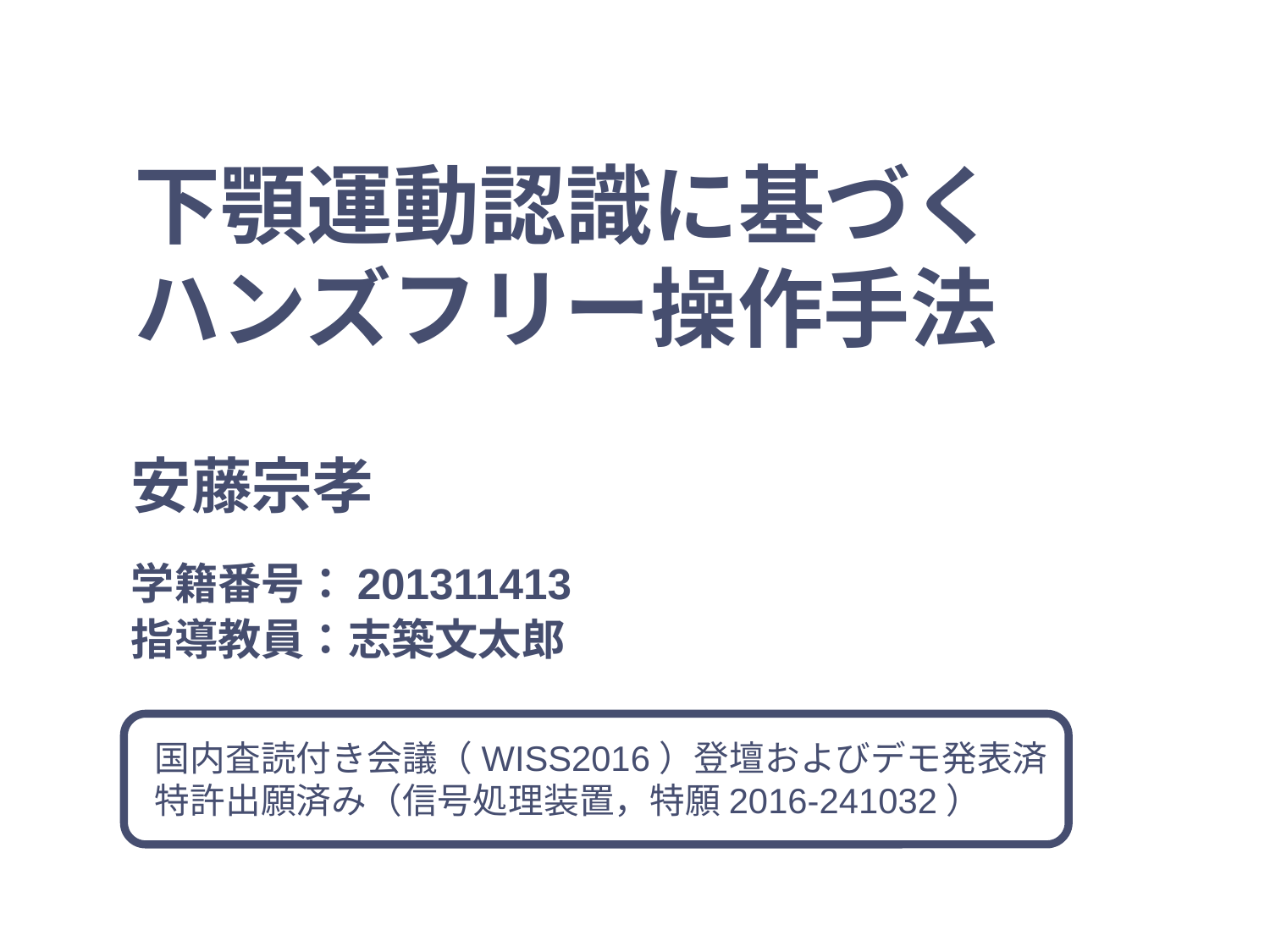

# 下顎運動認識に基づく ハンズフリー操作手法
安藤宗孝
学籍番号：201311413
指導教員：志築文太郎

国内査読付き会議（WISS2016）登壇およびデモ発表済
特許出願済み（信号処理装置，特願2016-241032）